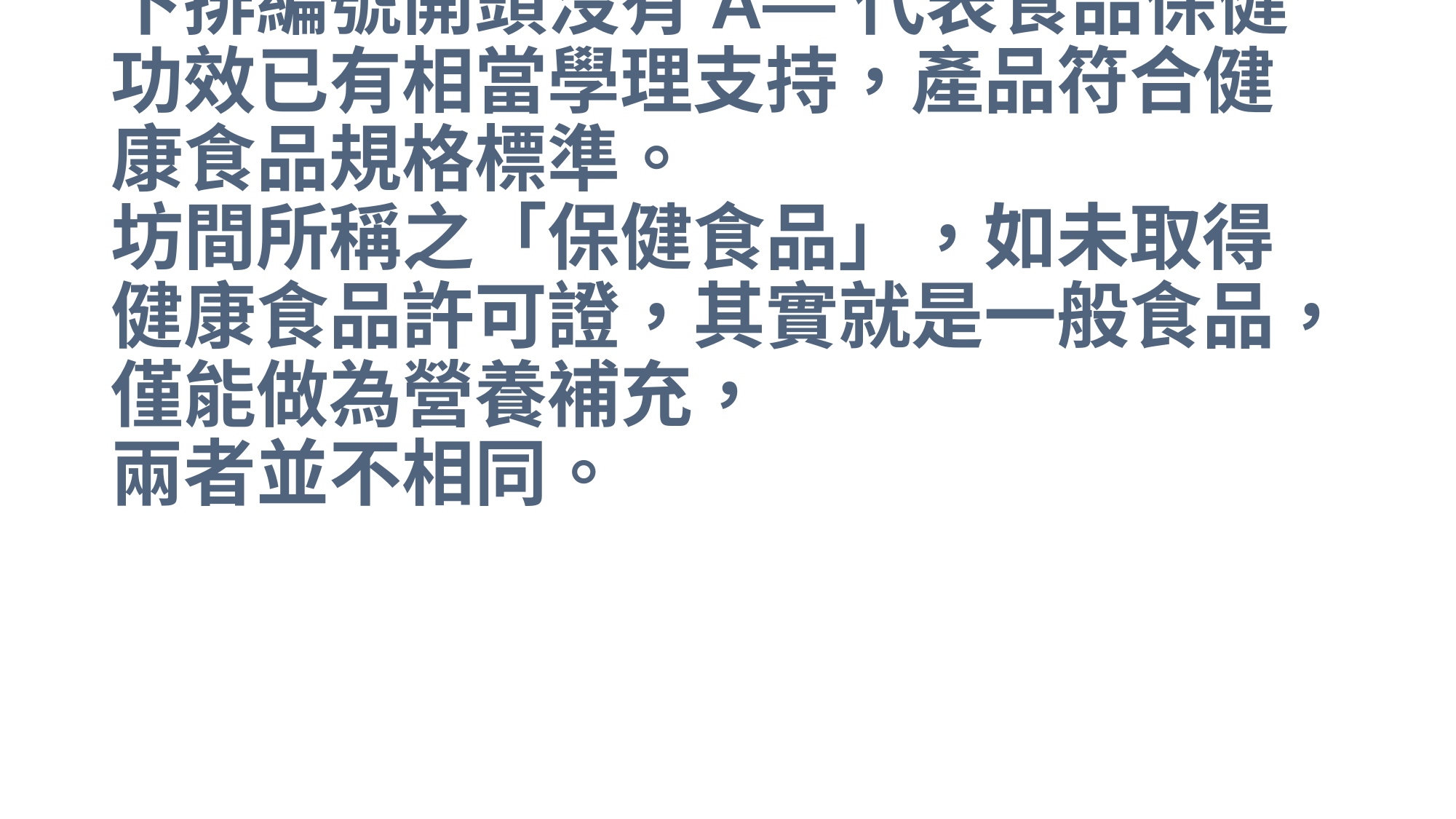

# 下排編號開頭是A—代表經健康食品審議小組委員審查評估通過，取得的健康食品許可證。 下排編號開頭沒有A—代表食品保健功效已有相當學理支持，產品符合健康食品規格標準。 坊間所稱之「保健食品」，如未取得健康食品許可證，其實就是一般食品，僅能做為營養補充， 兩者並不相同。